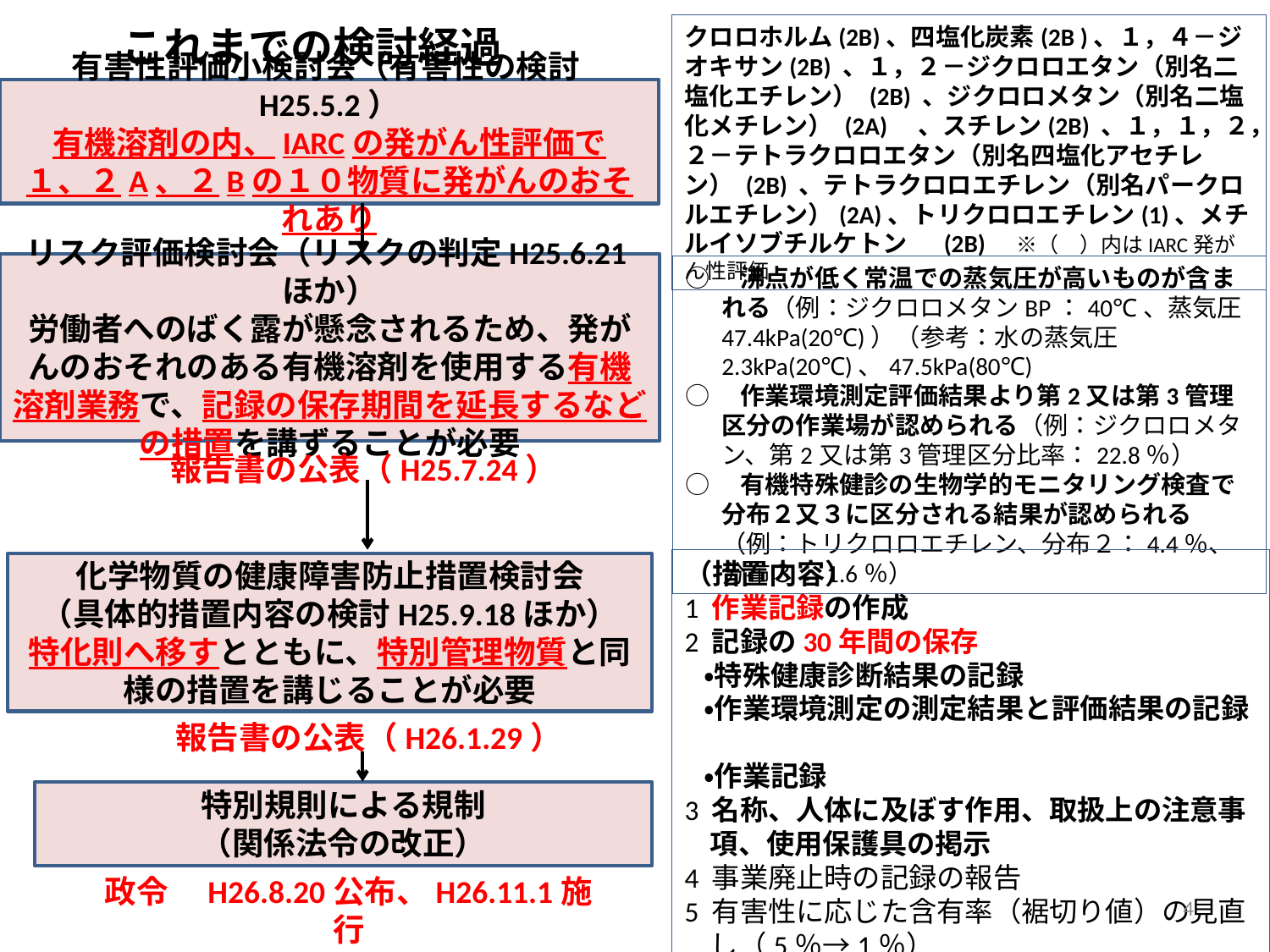

クロロホルム(2B)、四塩化炭素(2B )、１，４－ジオキサン(2B) 、１，２－ジクロロエタン（別名二塩化エチレン） (2B) 、ジクロロメタン（別名二塩化メチレン） (2A)　、スチレン(2B) 、１，１，２，２－テトラクロロエタン（別名四塩化アセチレン） (2B) 、テトラクロロエチレン（別名パークロルエチレン）(2A)、トリクロロエチレン(1)、メチルイソブチルケトン　 (2B)　※（　）内はIARC発がん性評価
# これまでの検討経過
有害性評価小検討会（有害性の検討H25.5.2）
有機溶剤の内、IARCの発がん性評価で
１、２A、２Bの１０物質に発がんのおそれあり
リスク評価検討会（リスクの判定H25.6.21ほか）
労働者へのばく露が懸念されるため、発がんのおそれのある有機溶剤を使用する有機溶剤業務で、記録の保存期間を延長するなどの措置を講ずることが必要
○　沸点が低く常温での蒸気圧が高いものが含まれる（例：ジクロロメタンBP：40℃、蒸気圧47.4kPa(20℃)）（参考：水の蒸気圧2.3kPa(20℃)、47.5kPa(80℃)
○　作業環境測定評価結果より第2又は第3管理区分の作業場が認められる（例：ジクロロメタン、第2又は第3管理区分比率：22.8％）
○　有機特殊健診の生物学的モニタリング検査で分布２又３に区分される結果が認められる（例：トリクロロエチレン、分布２：4.4％、分布３：1.6％）
報告書の公表（H25.7.24）
（措置内容）
1 作業記録の作成
2 記録の30年間の保存
  ・特殊健康診断結果の記録
  ・作業環境測定の測定結果と評価結果の記録
  ・作業記録
3 名称、人体に及ぼす作用、取扱上の注意事項、使用保護具の掲示
4 事業廃止時の記録の報告
5 有害性に応じた含有率（裾切り値）の見直し（5％→1％）
化学物質の健康障害防止措置検討会
（具体的措置内容の検討H25.9.18ほか）
特化則へ移すとともに、特別管理物質と同様の措置を講じることが必要
報告書の公表（H26.1.29）
特別規則による規制
（関係法令の改正）
政令　H26.8.20公布、H26.11.1施行
省令　H26.8.25公布、H26.11.1施行
4